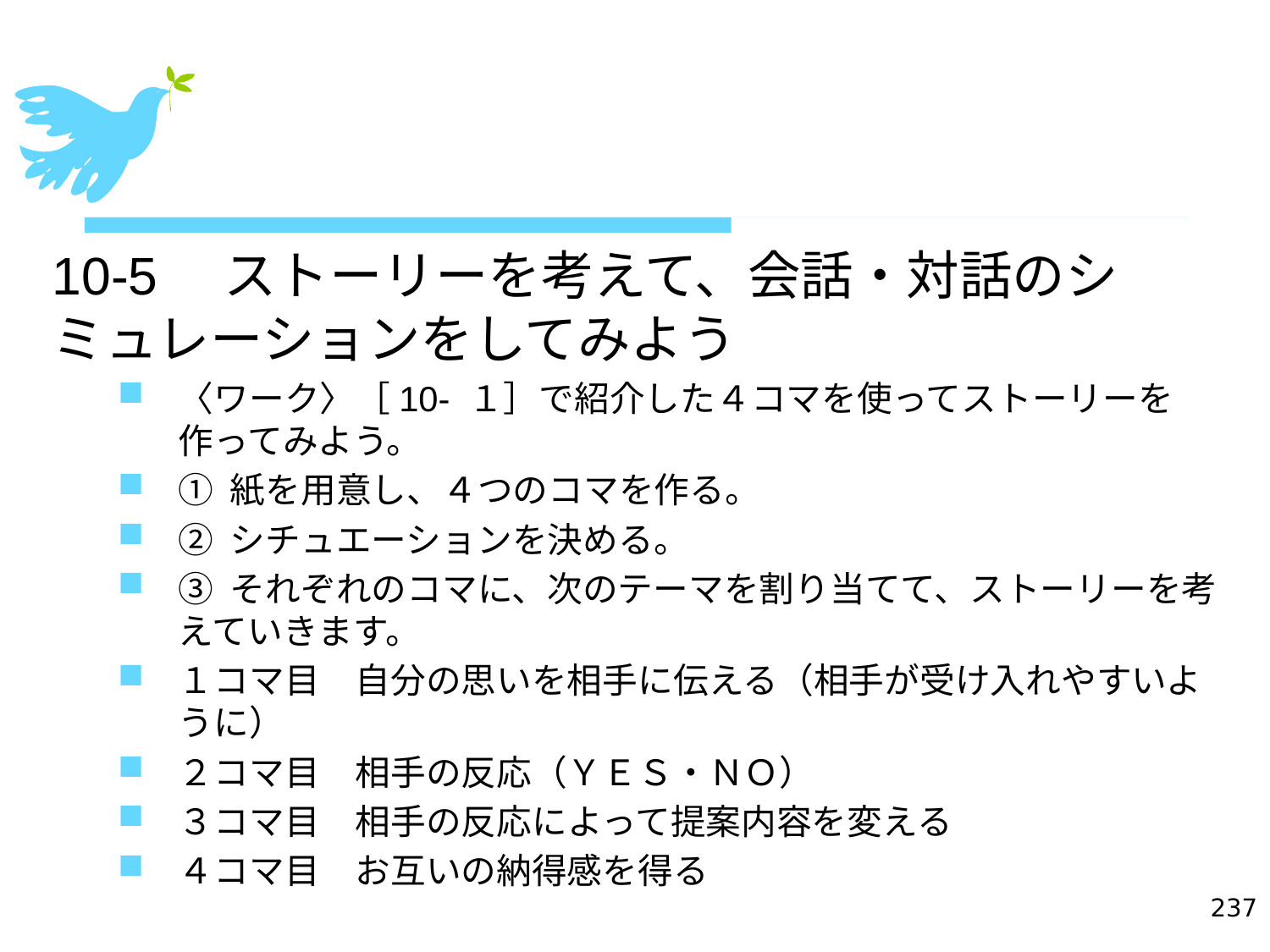

#
10-5　ストーリーを考えて、会話・対話のシミュレーションをしてみよう
〈ワーク〉［10- １］で紹介した４コマを使ってストーリーを作ってみよう。
① 紙を用意し、４つのコマを作る。
② シチュエーションを決める。
③ それぞれのコマに、次のテーマを割り当てて、ストーリーを考えていきます。
１コマ目　自分の思いを相手に伝える（相手が受け入れやすいように）
２コマ目　相手の反応（ＹＥＳ・ＮＯ）
３コマ目　相手の反応によって提案内容を変える
４コマ目　お互いの納得感を得る

237